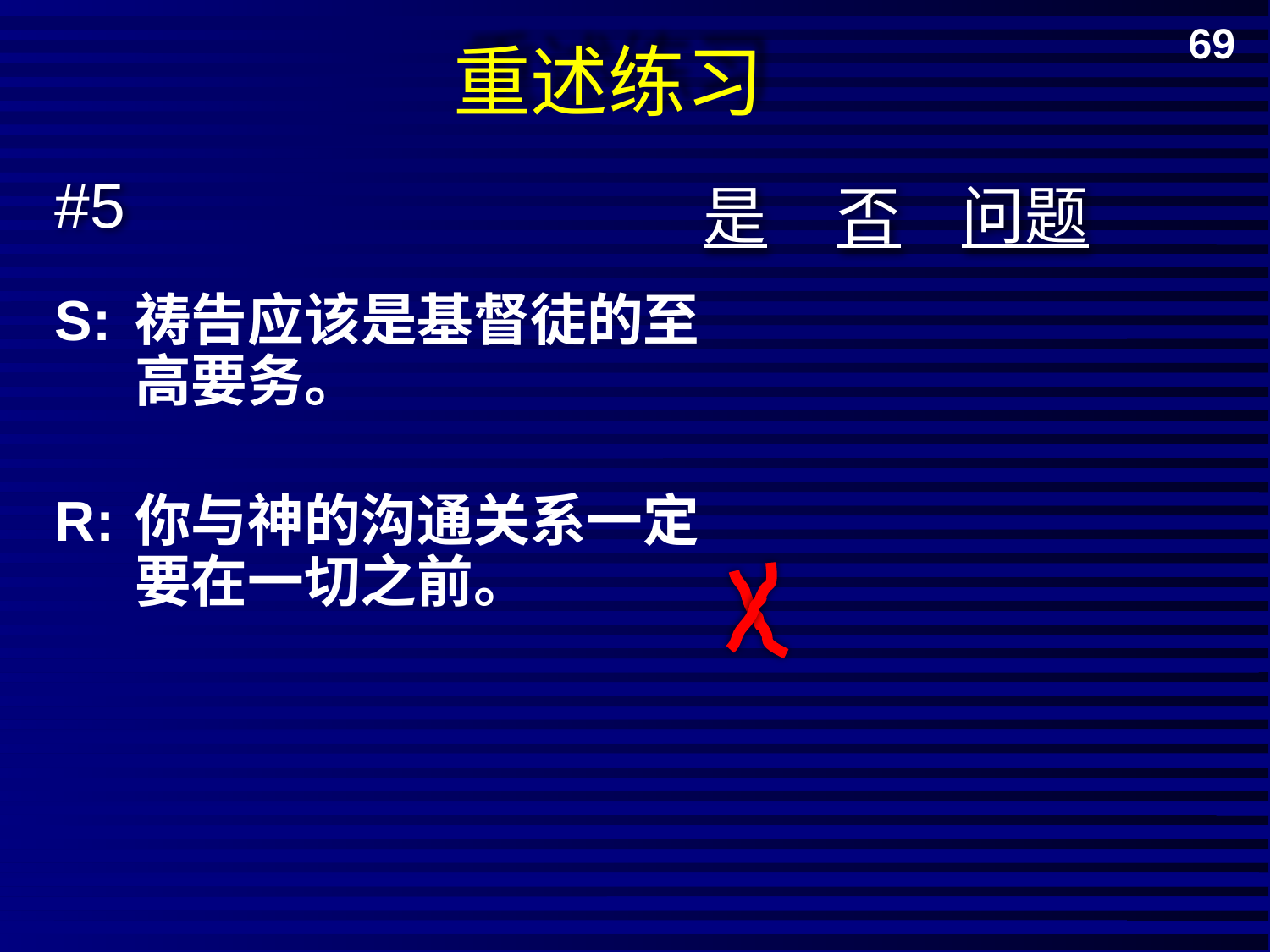

# 重述练习
69
#5
是
否

问题
S:	祷告应该是基督徒的至高要务。
R:	你与神的沟通关系一定要在一切之前。